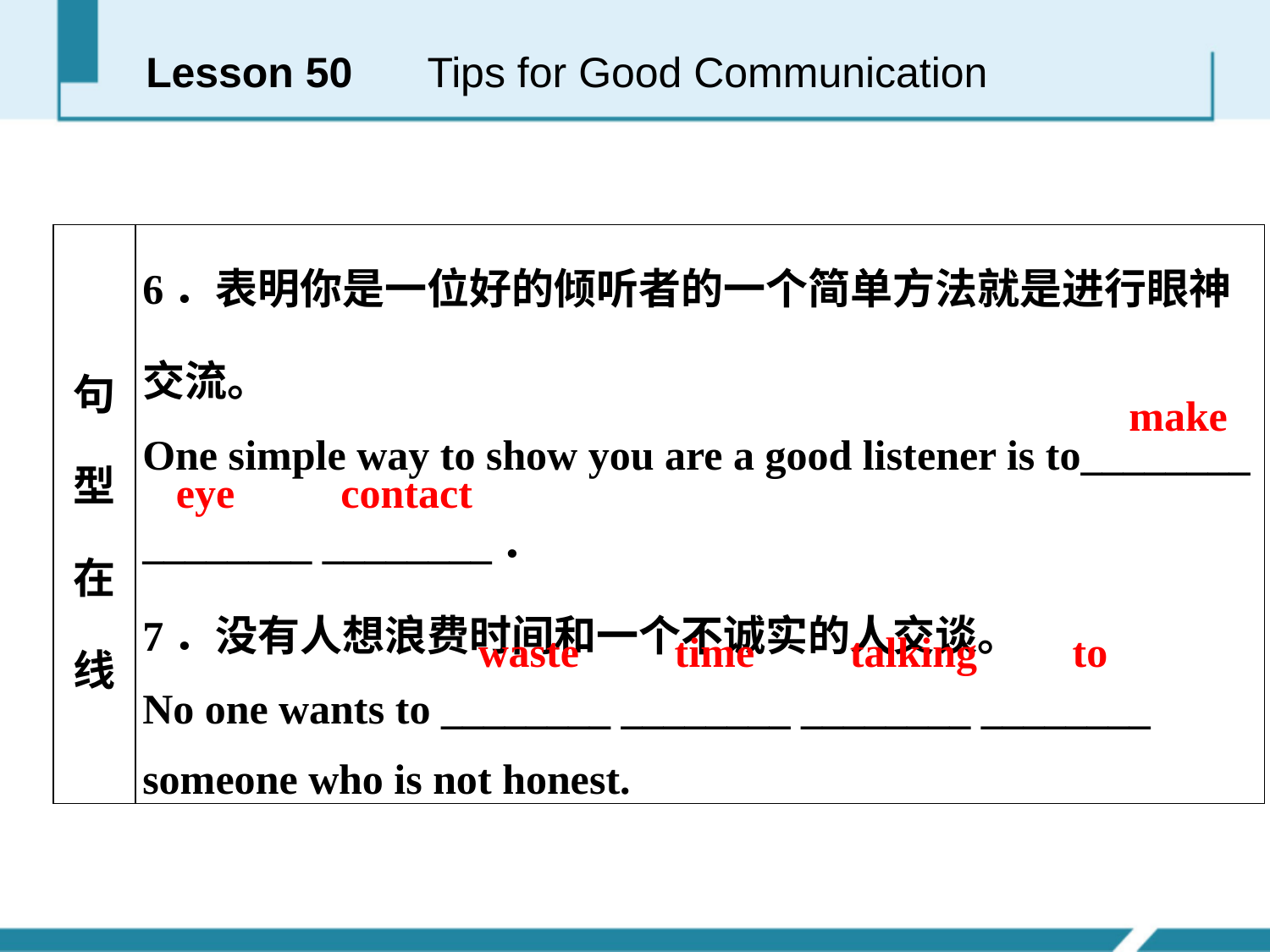

Lesson 50 　Tips for Good Communication
| 句型在线 | 6．表明你是一位好的倾听者的一个简单方法就是进行眼神交流。 One simple way to show you are a good listener is to\_\_\_\_\_\_\_\_ \_\_\_\_\_\_\_\_ \_\_\_\_\_\_\_\_． 7．没有人想浪费时间和一个不诚实的人交谈。 No one wants to \_\_\_\_\_\_\_\_ \_\_\_\_\_\_\_\_ \_\_\_\_\_\_\_\_ \_\_\_\_\_\_\_\_ someone who is not honest. |
| --- | --- |
make
eye          contact
waste         time         talking         to